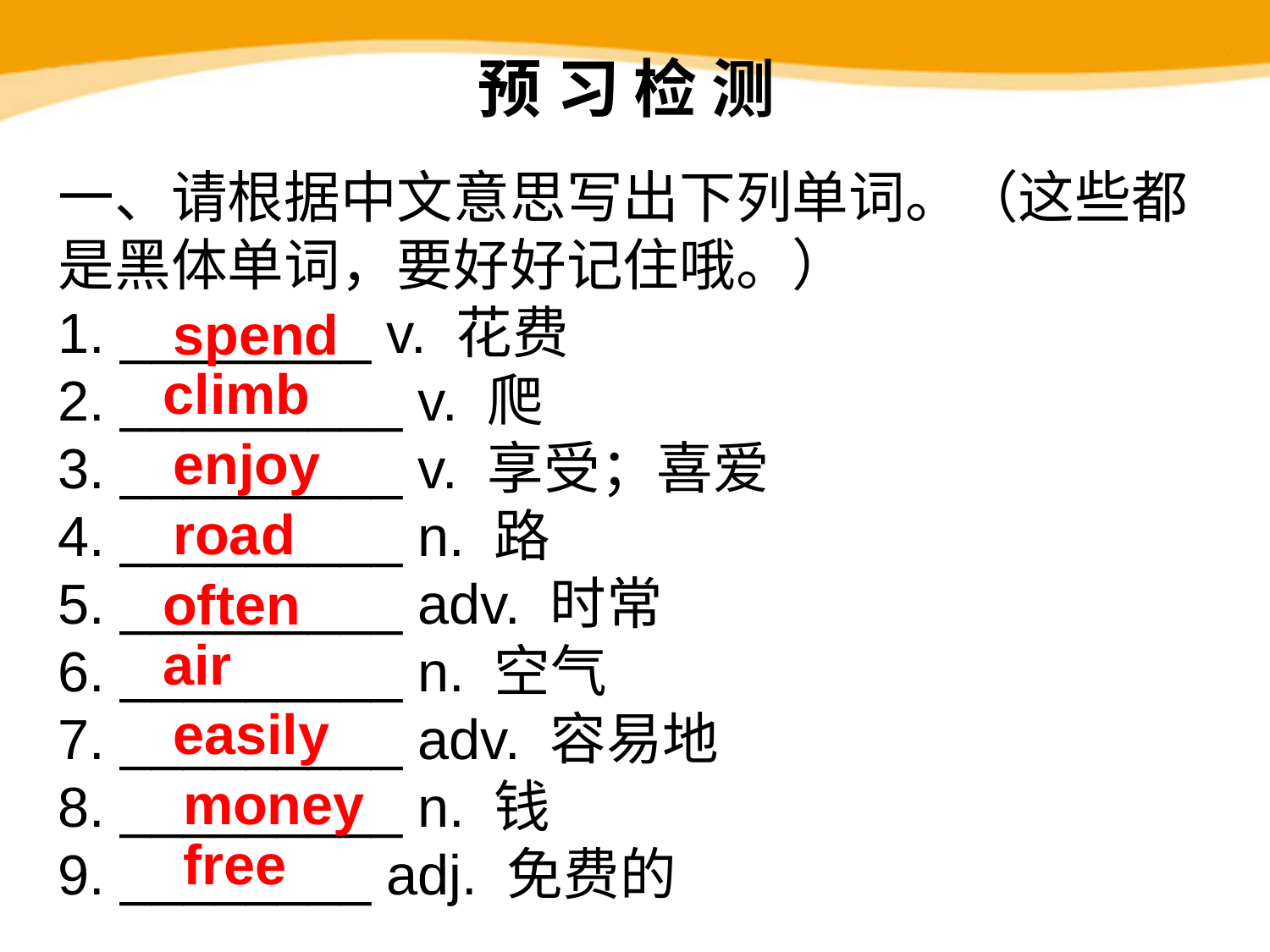

预 习 检 测
一、请根据中文意思写出下列单词。（这些都是黑体单词，要好好记住哦。）
1. ________ v. 花费
2. _________ v. 爬
3. _________ v. 享受；喜爱
4. _________ n. 路
5. _________ adv. 时常
6. _________ n. 空气
7. _________ adv. 容易地
8. _________ n. 钱
9. ________ adj. 免费的
spend
climb
enjoy
road
often
air
easily
money
free